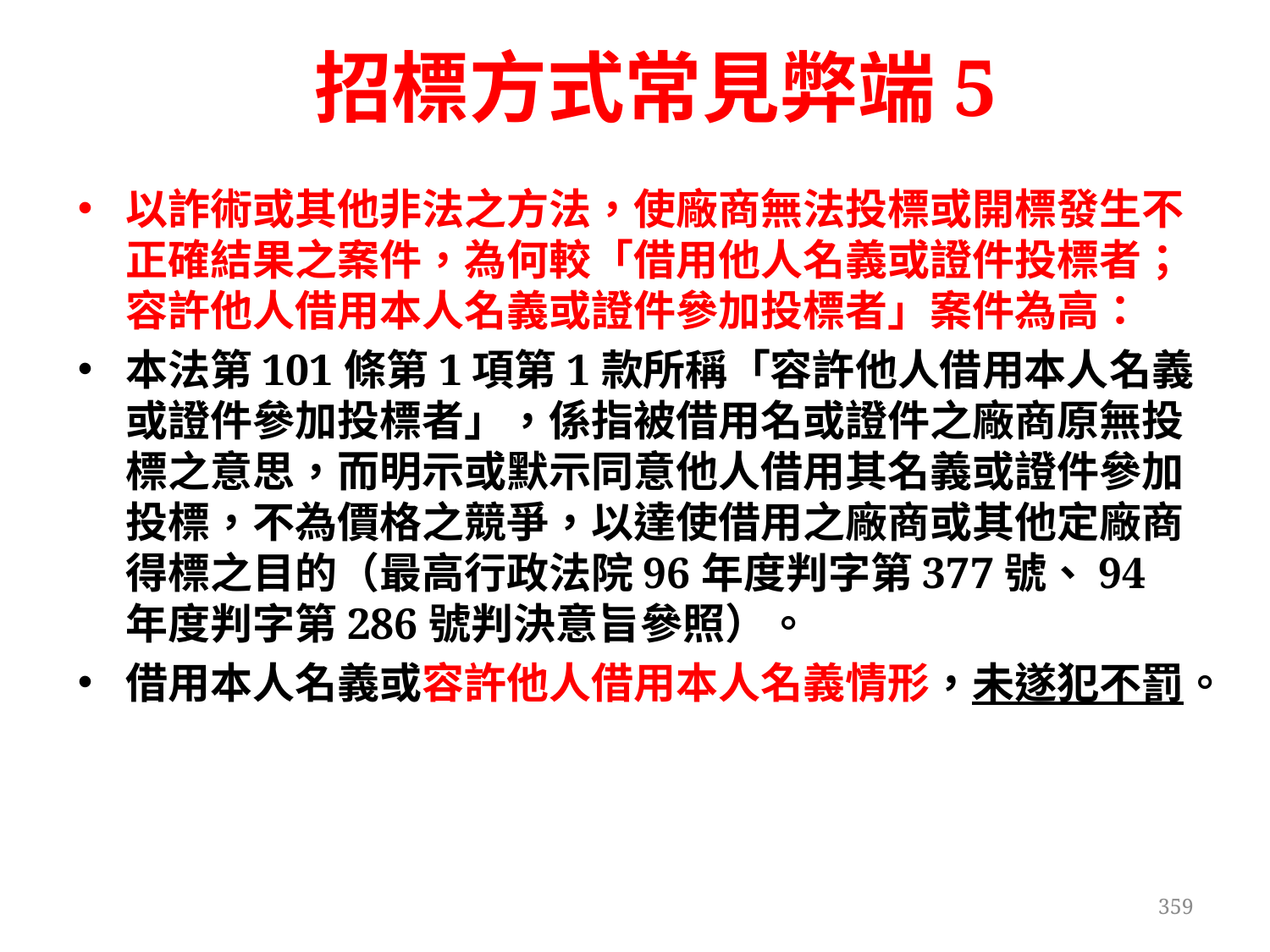

招標方式常見弊端5
以詐術或其他非法之方法，使廠商無法投標或開標發生不正確結果之案件，為何較「借用他人名義或證件投標者；容許他人借用本人名義或證件參加投標者」案件為高：
本法第101條第1項第1款所稱「容許他人借用本人名義或證件參加投標者」，係指被借用名或證件之廠商原無投標之意思，而明示或默示同意他人借用其名義或證件參加投標，不為價格之競爭，以達使借用之廠商或其他定廠商得標之目的（最高行政法院96年度判字第377號、94年度判字第286號判決意旨參照）。
借用本人名義或容許他人借用本人名義情形，未遂犯不罰。
359